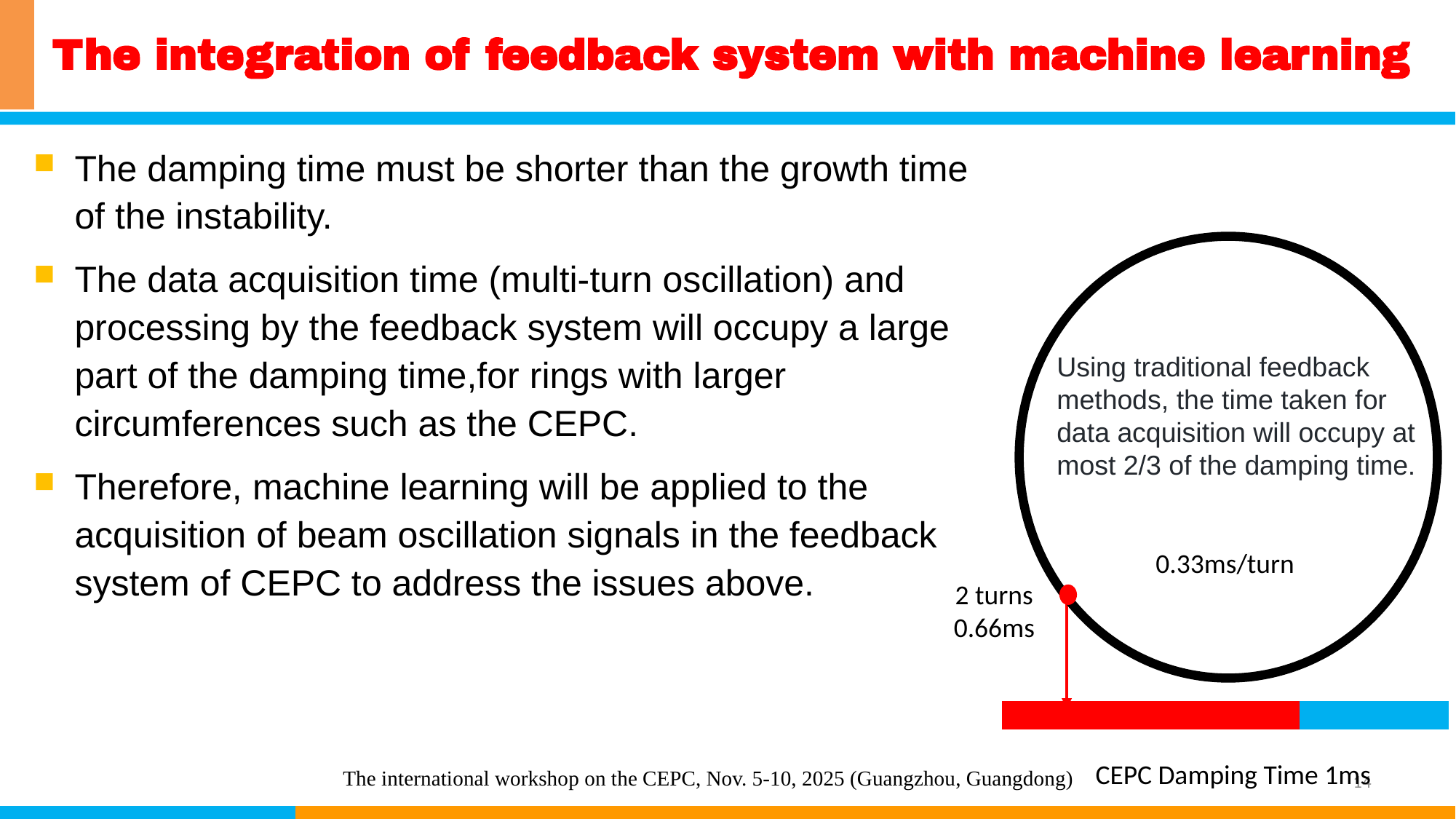

# The integration of feedback system with machine learning
The damping time must be shorter than the growth time of the instability.
The data acquisition time (multi-turn oscillation) and processing by the feedback system will occupy a large part of the damping time,for rings with larger circumferences such as the CEPC.
Therefore, machine learning will be applied to the acquisition of beam oscillation signals in the feedback system of CEPC to address the issues above.

Using traditional feedback methods, the time taken for data acquisition will occupy at most 2/3 of the damping time.
0.33ms/turn
2 turns
0.66ms

### Chart

| Category | 系列 1 | 系列 2 |
|---|---|---|
| 类别 1 | 0.66 | 0.33 |
CEPC Damping Time 1ms
The international workshop on the CEPC, Nov. 5-10, 2025 (Guangzhou, Guangdong)
14